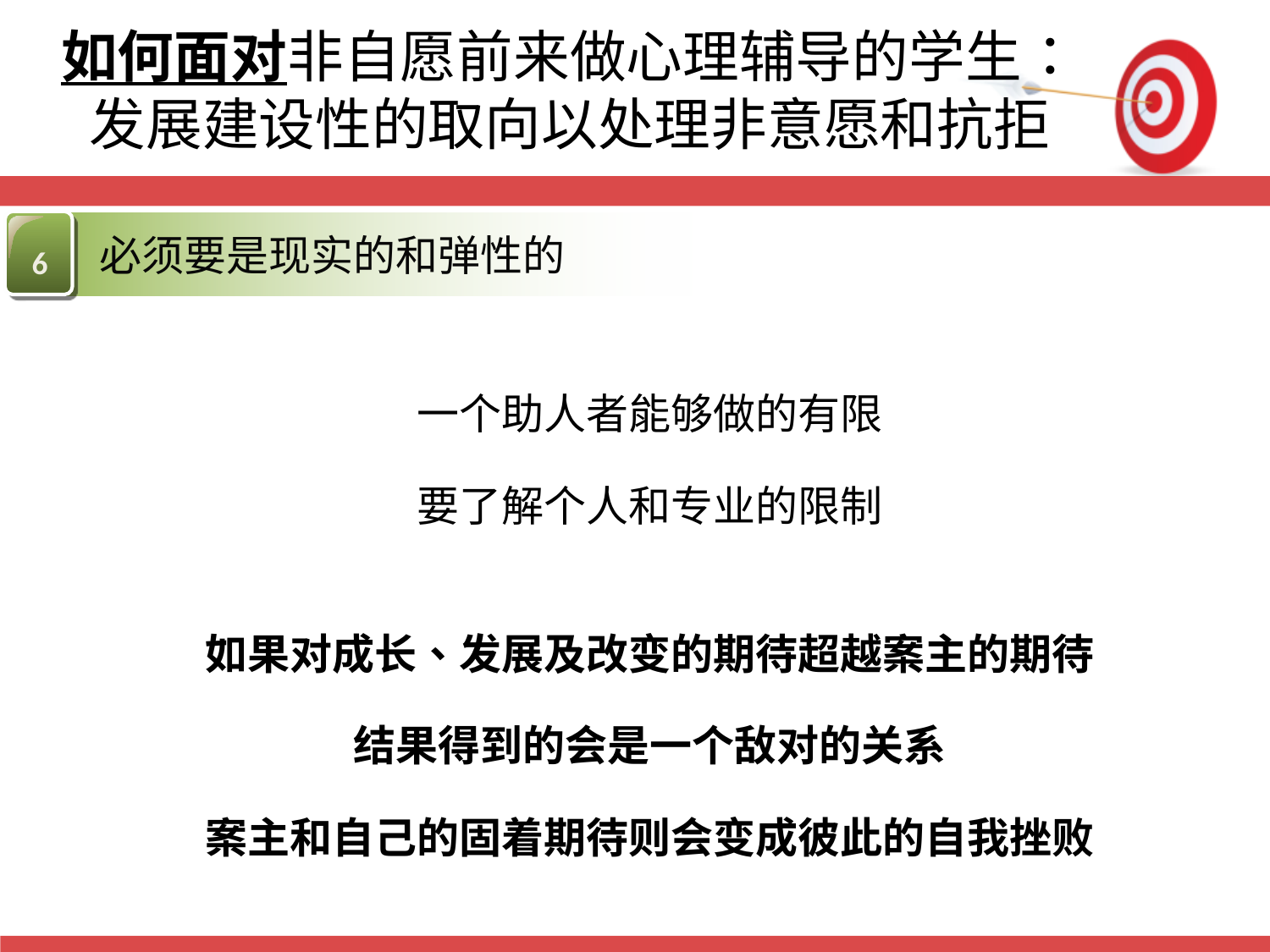

# 如何面对非自愿前来做心理辅导的学生： 发展建设性的取向以处理非意愿和抗拒

必须要是现实的和弹性的
6
一个助人者能够做的有限
要了解个人和专业的限制

如果对成长、发展及改变的期待超越案主的期待
结果得到的会是一个敌对的关系
案主和自己的固着期待则会变成彼此的自我挫败